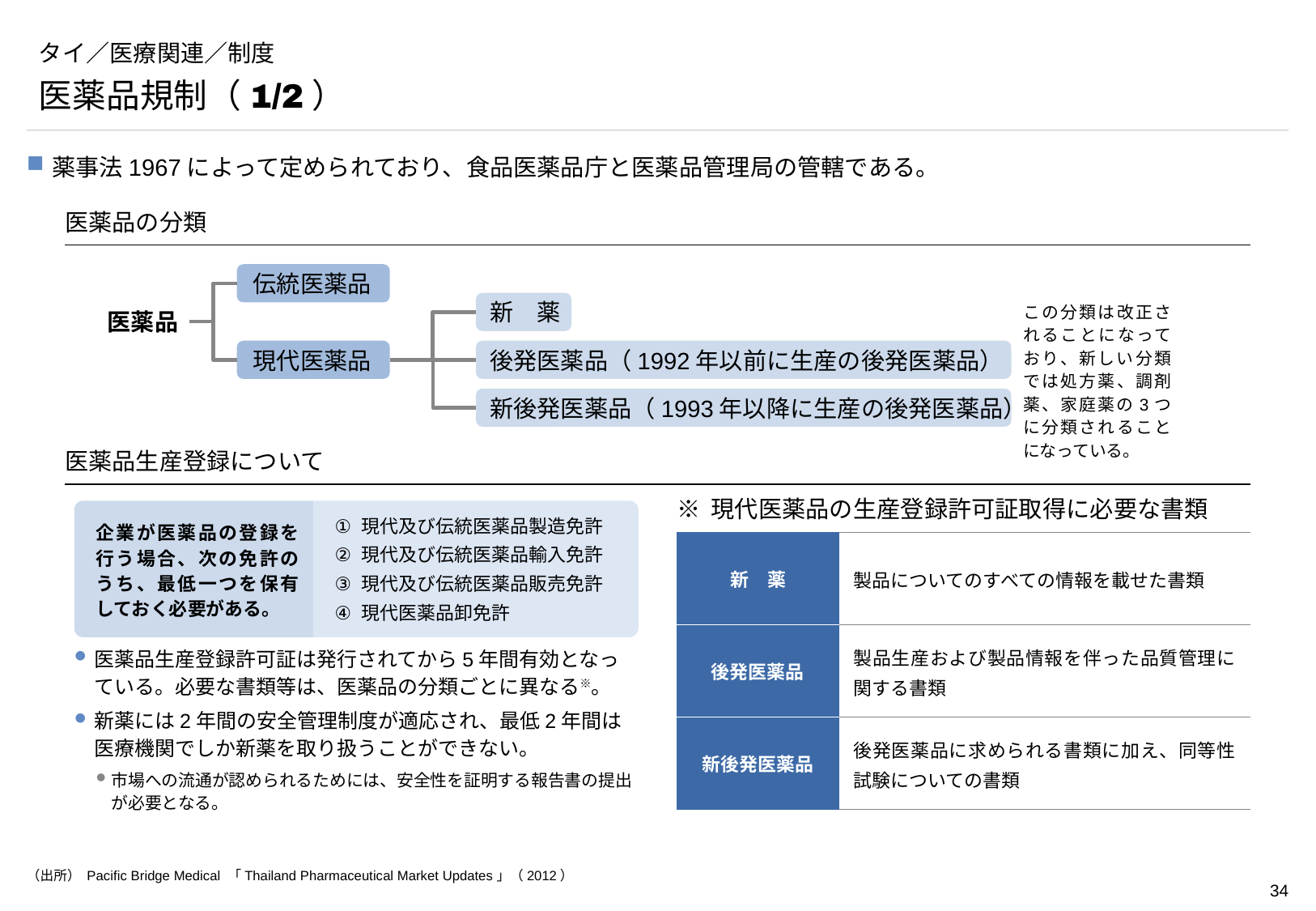

# タイ／医療関連／制度
医薬品規制（1/2）
薬事法1967によって定められており、食品医薬品庁と医薬品管理局の管轄である。
医薬品の分類
伝統医薬品
新　薬
この分類は改正されることになっており、新しい分類では処方薬、調剤薬、家庭薬の3つに分類されることになっている。
医薬品
現代医薬品
後発医薬品（1992年以前に生産の後発医薬品）
新後発医薬品（1993年以降に生産の後発医薬品）
現代及び伝統医薬品製造免許
現代及び伝統医薬品輸入免許
現代及び伝統医薬品販売免許
現代医薬品卸免許
医薬品生産登録について
企業が医薬品の登録を行う場合、次の免許のうち、最低一つを保有しておく必要がある。
※ 現代医薬品の生産登録許可証取得に必要な書類
| 新　薬 | 製品についてのすべての情報を載せた書類 |
| --- | --- |
| 後発医薬品 | 製品生産および製品情報を伴った品質管理に 関する書類 |
| 新後発医薬品 | 後発医薬品に求められる書類に加え、同等性 試験についての書類 |
医薬品生産登録許可証は発行されてから5年間有効となっている。必要な書類等は、医薬品の分類ごとに異なる※。
新薬には2年間の安全管理制度が適応され、最低2年間は医療機関でしか新薬を取り扱うことができない。
市場への流通が認められるためには、安全性を証明する報告書の提出が必要となる。
（出所） Pacific Bridge Medical 「Thailand Pharmaceutical Market Updates」（2012）